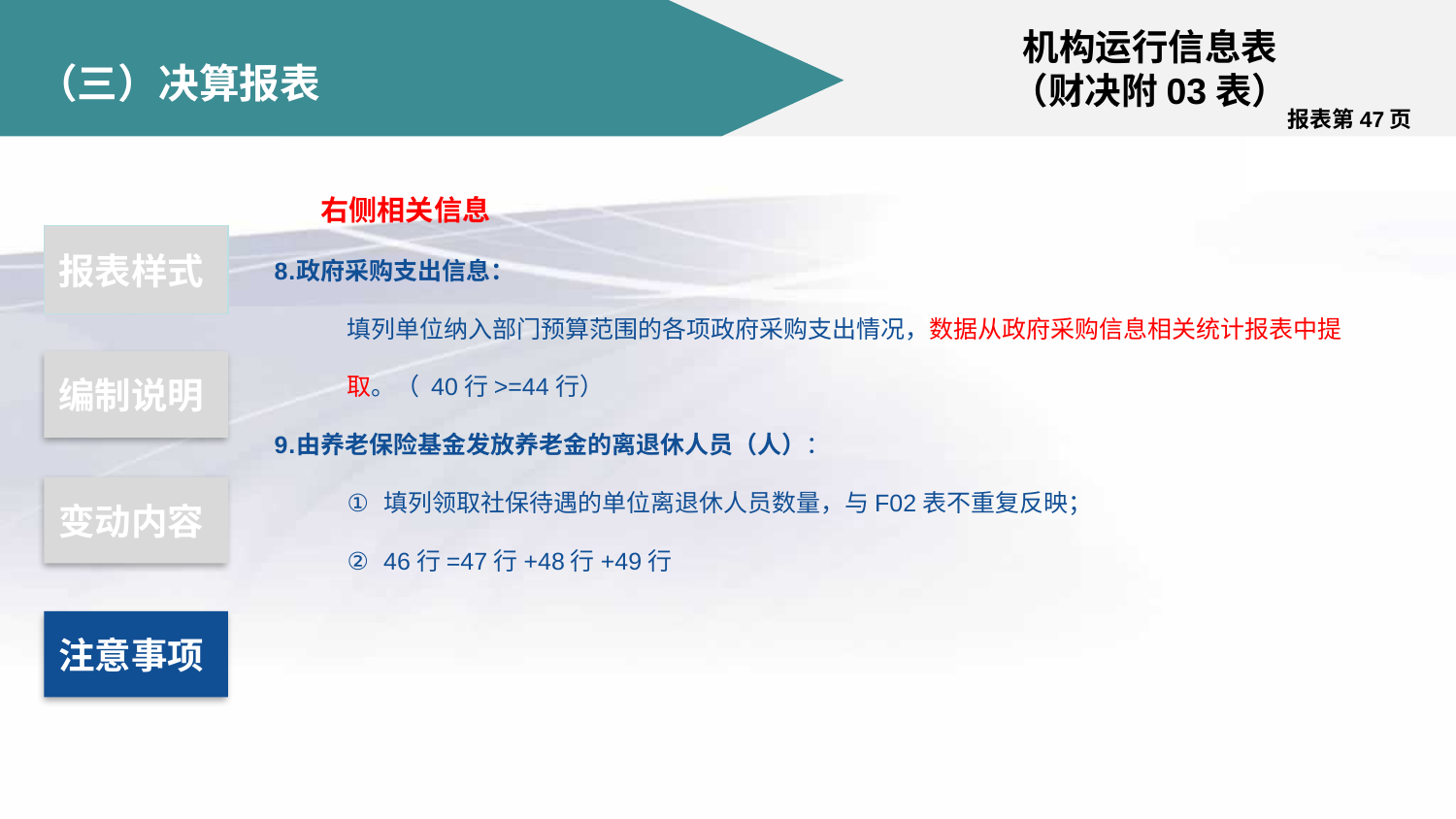

机构运行信息表
（财决附03表）
# （三）决算报表
报表第47页
      右侧相关信息
政府采购支出信息：
填列单位纳入部门预算范围的各项政府采购支出情况，数据从政府采购信息相关统计报表中提取。（ 40行>=44行）
由养老保险基金发放养老金的离退休人员（人）：
填列领取社保待遇的单位离退休人员数量，与F02表不重复反映；
46行=47行+48行+49行

报表样式
编制说明
变动内容
注意事项
73